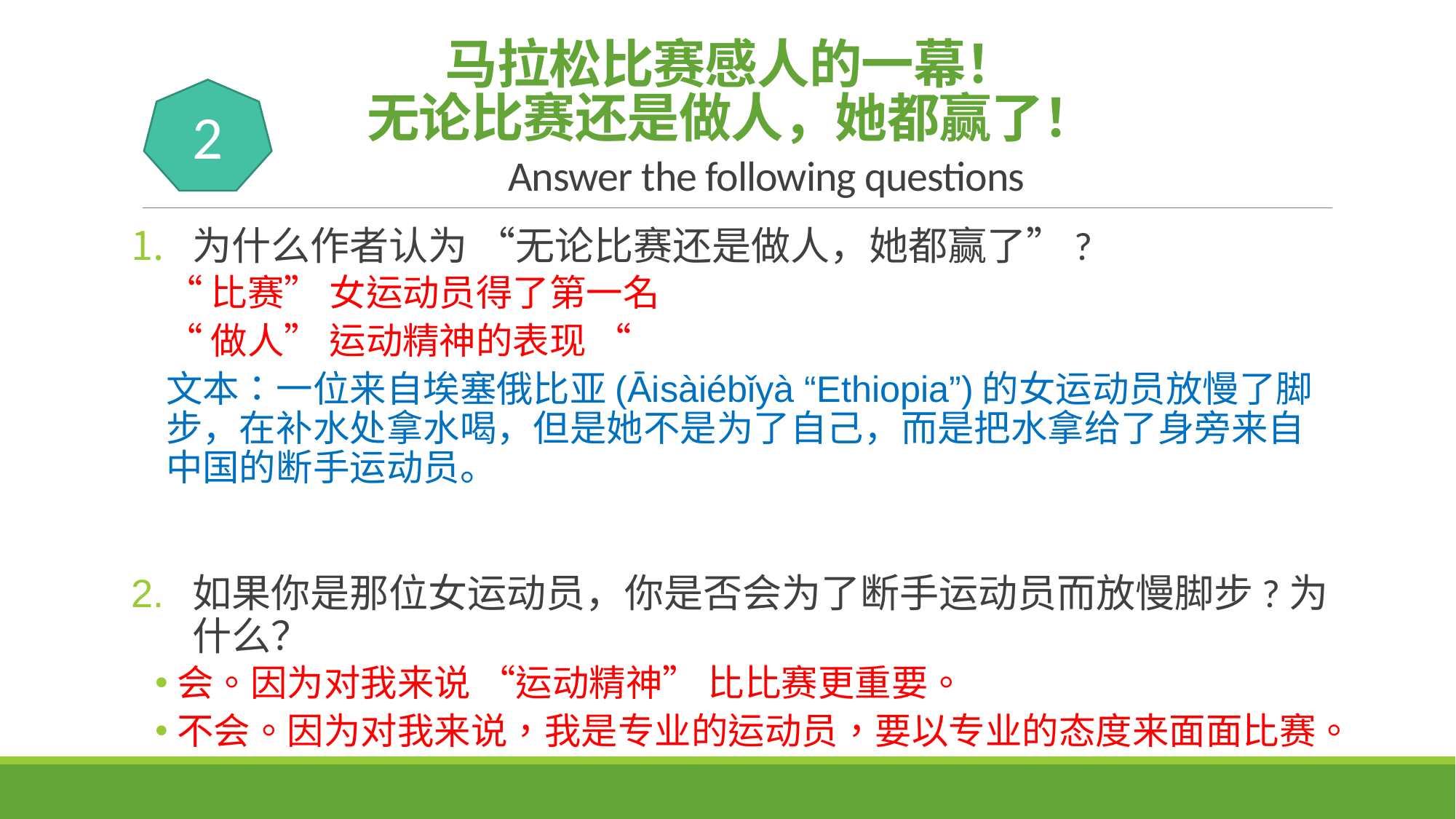

# 马拉松比赛感人的一幕！ 无论比赛还是做人，她都赢了！ Answer the following questions
2
为什么作者认为 “无论比赛还是做人，她都赢了”?
“比赛” 女运动员得了第一名
“做人” 运动精神的表现 “
文本：一位来自埃塞俄比亚(Āisàiébǐyà “Ethiopia”)的女运动员放慢了脚步，在补水处拿水喝，但是她不是为了自己，而是把水拿给了身旁来自中国的断手运动员。

如果你是那位女运动员，你是否会为了断手运动员而放慢脚步?为什么？
会。因为对我来说 “运动精神” 比比赛更重要。
不会。因为对我来说，我是专业的运动员，要以专业的态度来面面比赛。